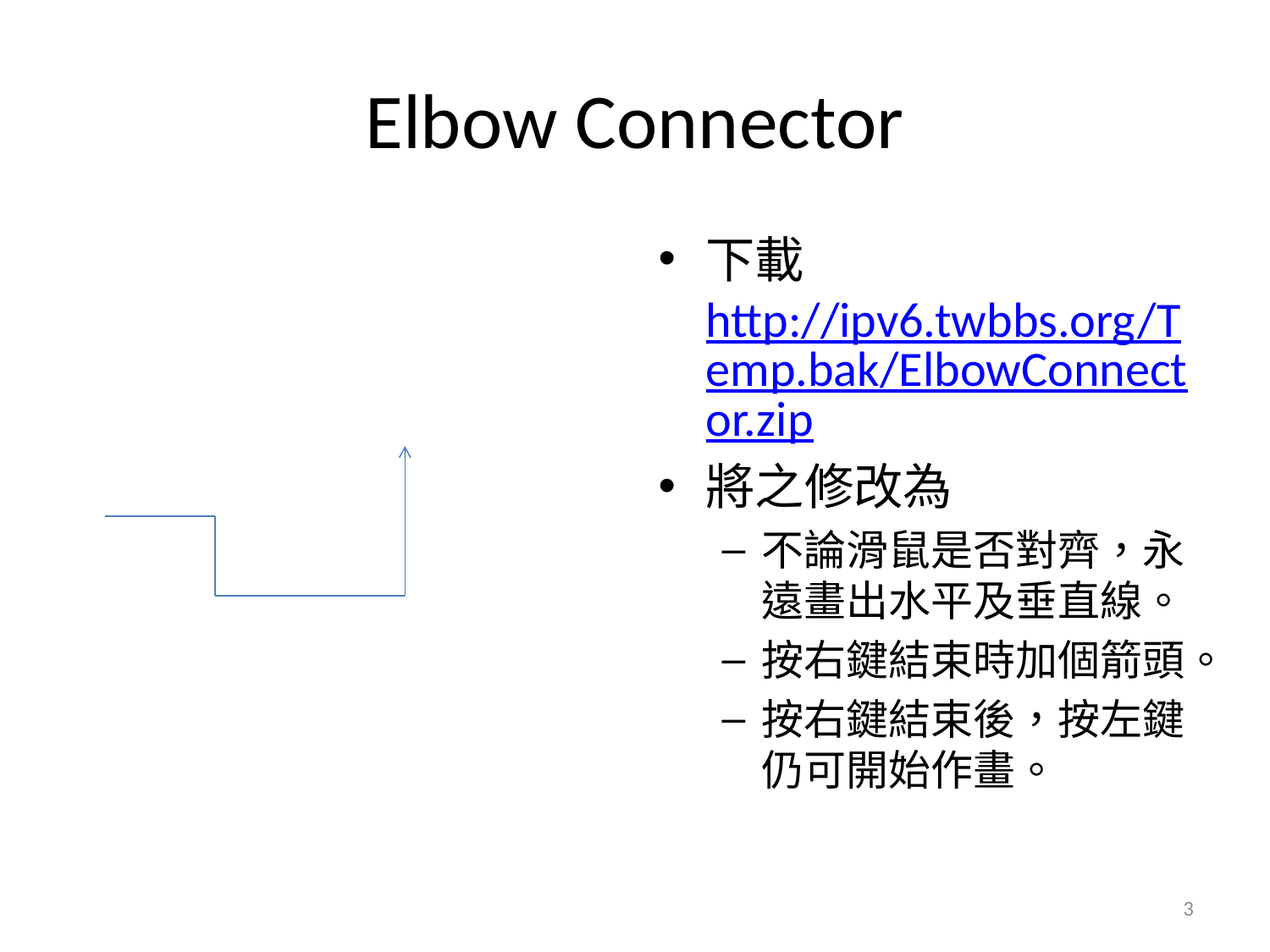

# Elbow Connector
下載http://ipv6.twbbs.org/Temp.bak/ElbowConnector.zip
將之修改為
不論滑鼠是否對齊，永遠畫出水平及垂直線。
按右鍵結束時加個箭頭。
按右鍵結束後，按左鍵仍可開始作畫。

3